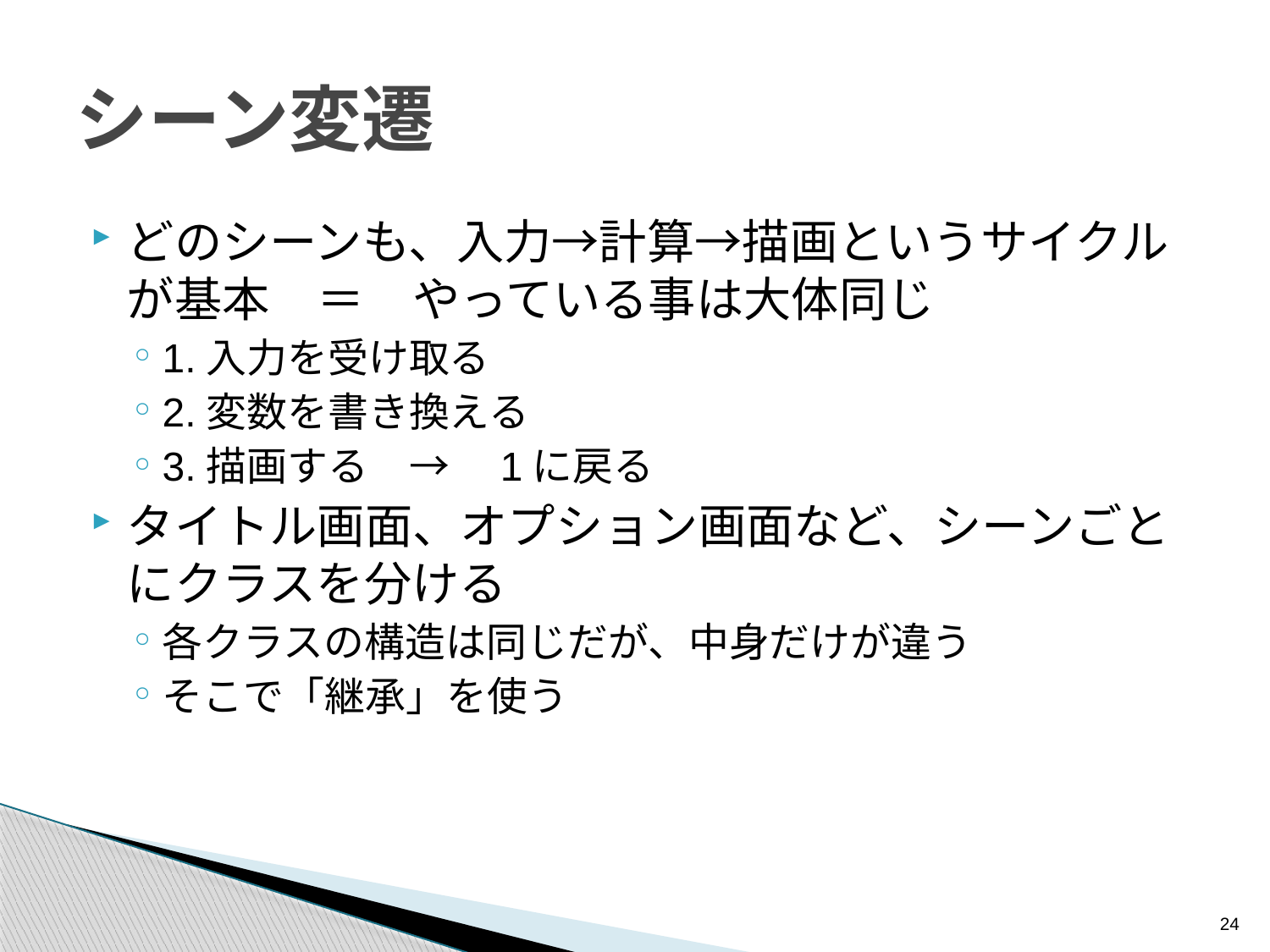

# シーン変遷
どのシーンも、入力→計算→描画というサイクルが基本　＝　やっている事は大体同じ
1.入力を受け取る
2.変数を書き換える
3.描画する　→　1に戻る
タイトル画面、オプション画面など、シーンごとにクラスを分ける
各クラスの構造は同じだが、中身だけが違う
そこで「継承」を使う
24